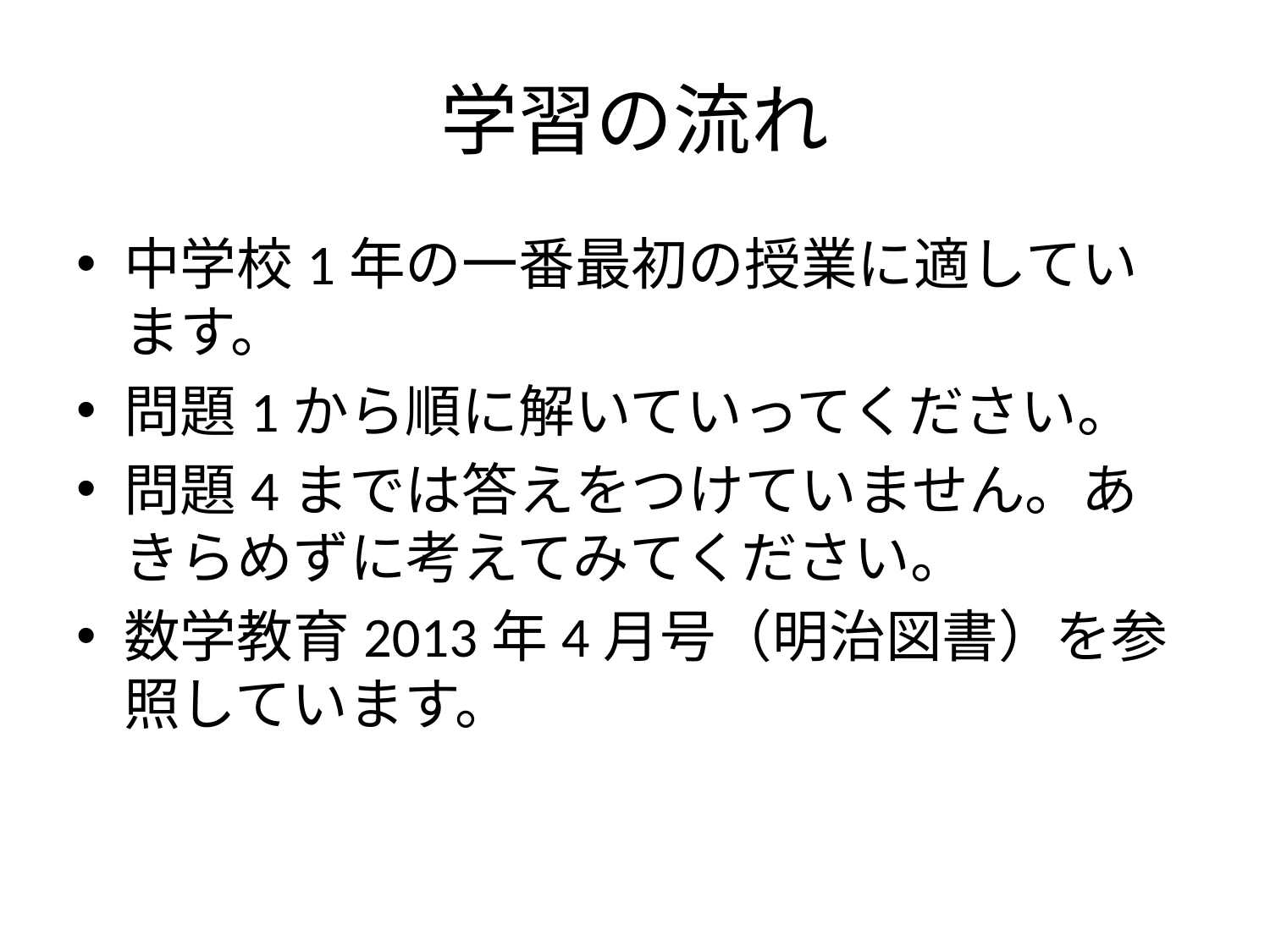

# 学習の流れ
中学校1年の一番最初の授業に適しています。
問題1から順に解いていってください。
問題4までは答えをつけていません。あきらめずに考えてみてください。
数学教育2013年4月号（明治図書）を参照しています。